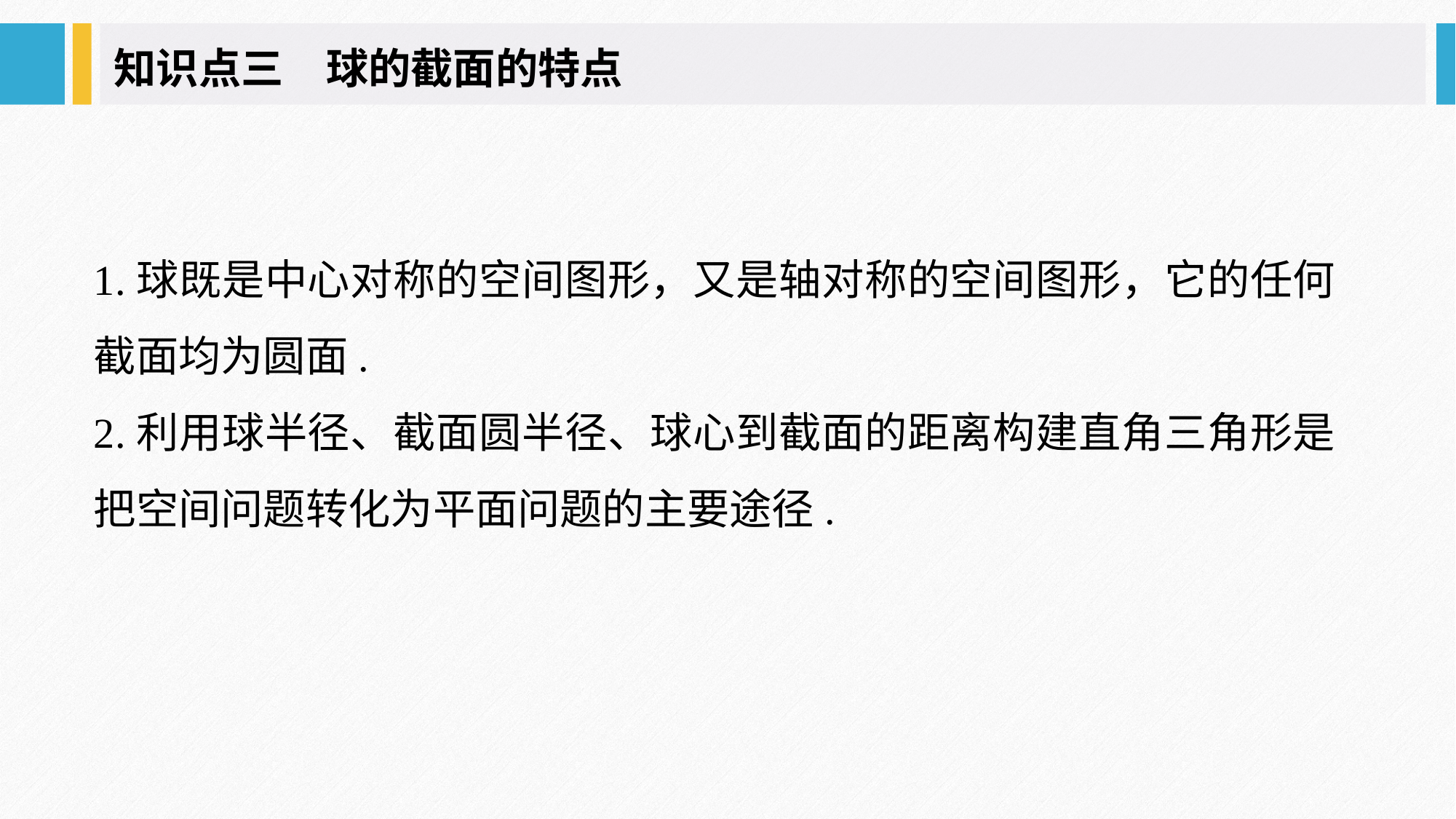

知识点三　球的截面的特点
1.球既是中心对称的空间图形，又是轴对称的空间图形，它的任何截面均为圆面.
2.利用球半径、截面圆半径、球心到截面的距离构建直角三角形是把空间问题转化为平面问题的主要途径.